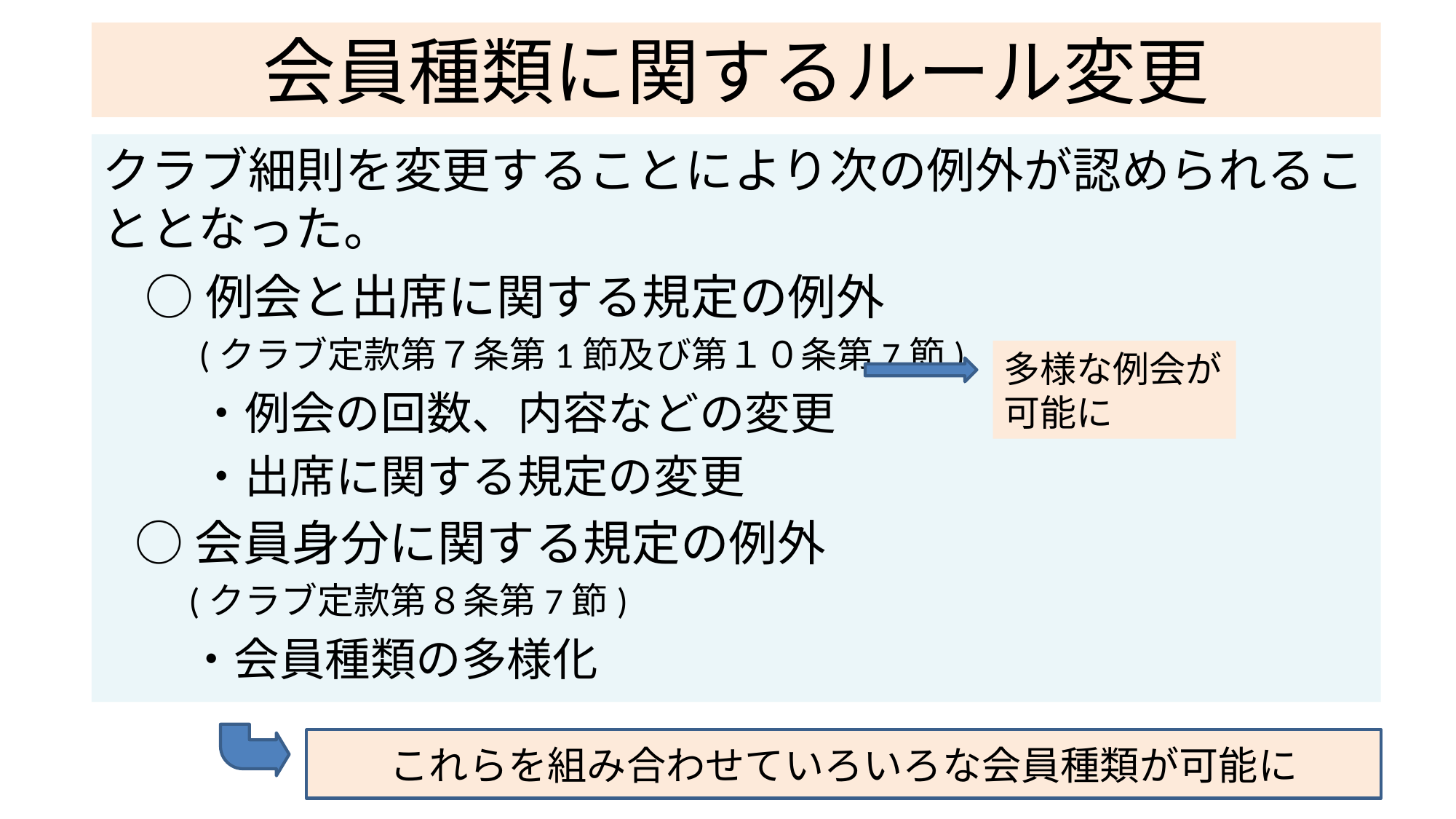

# 会員種類に関するルール変更
クラブ細則を変更することにより次の例外が認められることとなった。
○例会と出席に関する規定の例外
(クラブ定款第７条第1節及び第１０条第7節)
・例会の回数、内容などの変更
・出席に関する規定の変更
○会員身分に関する規定の例外
(クラブ定款第８条第7節)
・会員種類の多様化

多様な例会が可能に

これらを組み合わせていろいろな会員種類が可能に